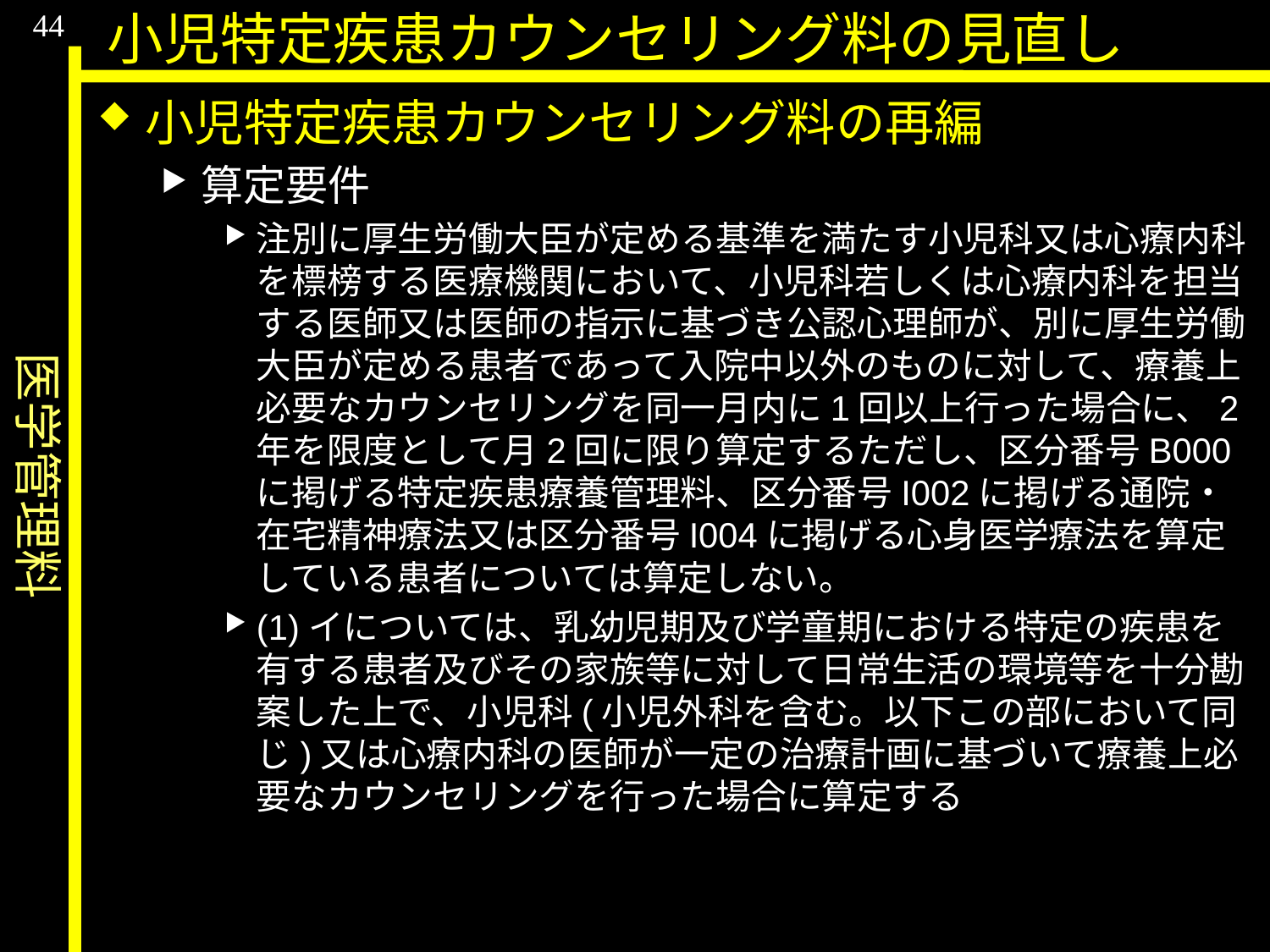

医学管理料
44
小児特定疾患カウンセリング料の見直し

小児特定疾患カウンセリング料の再編
算定要件
注別に厚生労働大臣が定める基準を満たす小児科又は心療内科を標榜する医療機関において、小児科若しくは心療内科を担当する医師又は医師の指示に基づき公認心理師が、別に厚生労働大臣が定める患者であって入院中以外のものに対して、療養上必要なカウンセリングを同一月内に1回以上行った場合に、2年を限度として月2回に限り算定するただし、区分番号B000に掲げる特定疾患療養管理料、区分番号I002に掲げる通院・在宅精神療法又は区分番号I004に掲げる心身医学療法を算定している患者については算定しない。
(1)イについては、乳幼児期及び学童期における特定の疾患を有する患者及びその家族等に対して日常生活の環境等を十分勘案した上で、小児科(小児外科を含む。以下この部において同じ)又は心療内科の医師が一定の治療計画に基づいて療養上必要なカウンセリングを行った場合に算定する